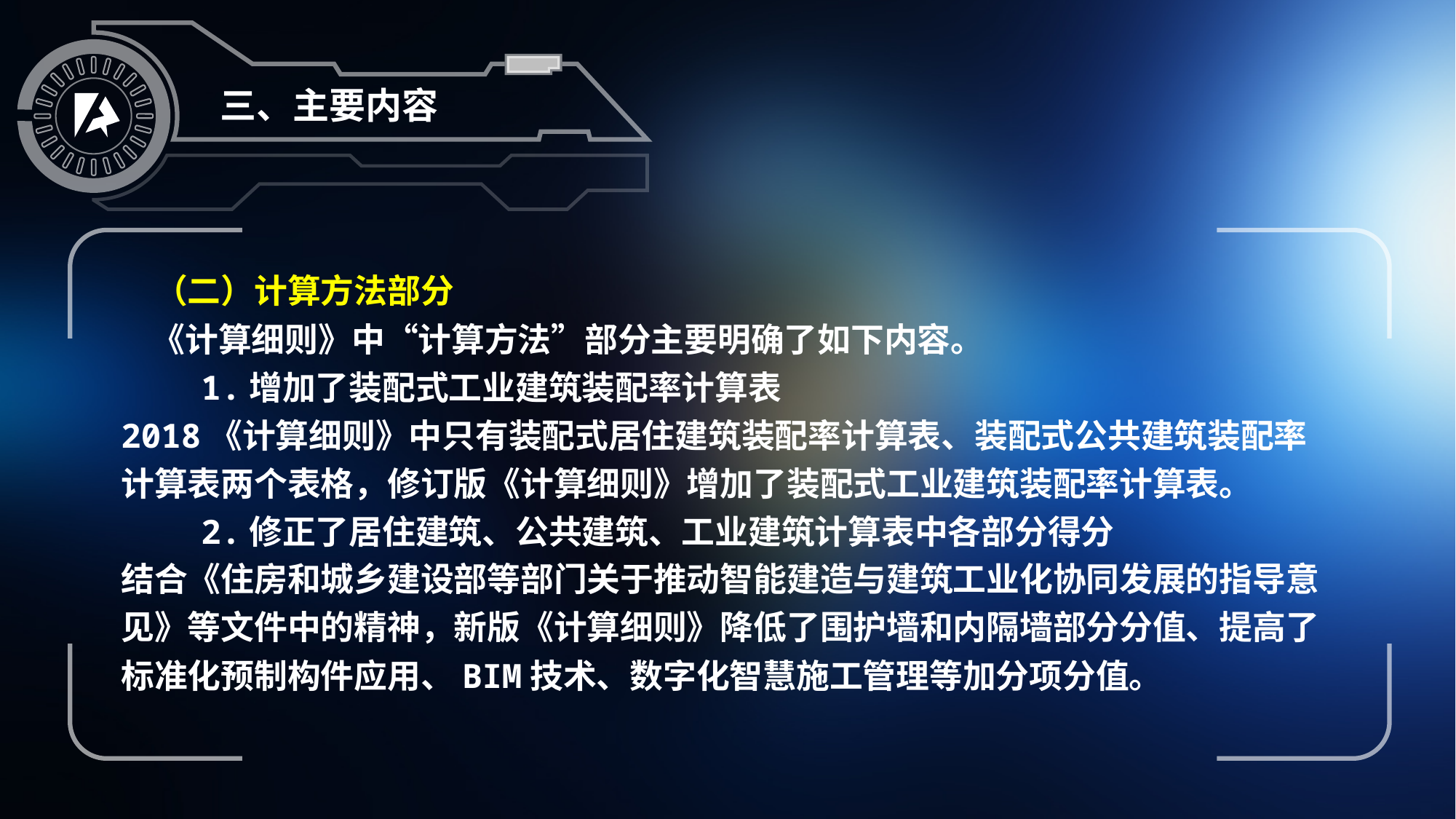

三、主要内容

   （二）计算方法部分
   《计算细则》中“计算方法”部分主要明确了如下内容。
    1.增加了装配式工业建筑装配率计算表
2018《计算细则》中只有装配式居住建筑装配率计算表、装配式公共建筑装配率计算表两个表格，修订版《计算细则》增加了装配式工业建筑装配率计算表。
    2.修正了居住建筑、公共建筑、工业建筑计算表中各部分得分
结合《住房和城乡建设部等部门关于推动智能建造与建筑工业化协同发展的指导意见》等文件中的精神，新版《计算细则》降低了围护墙和内隔墙部分分值、提高了标准化预制构件应用、BIM技术、数字化智慧施工管理等加分项分值。